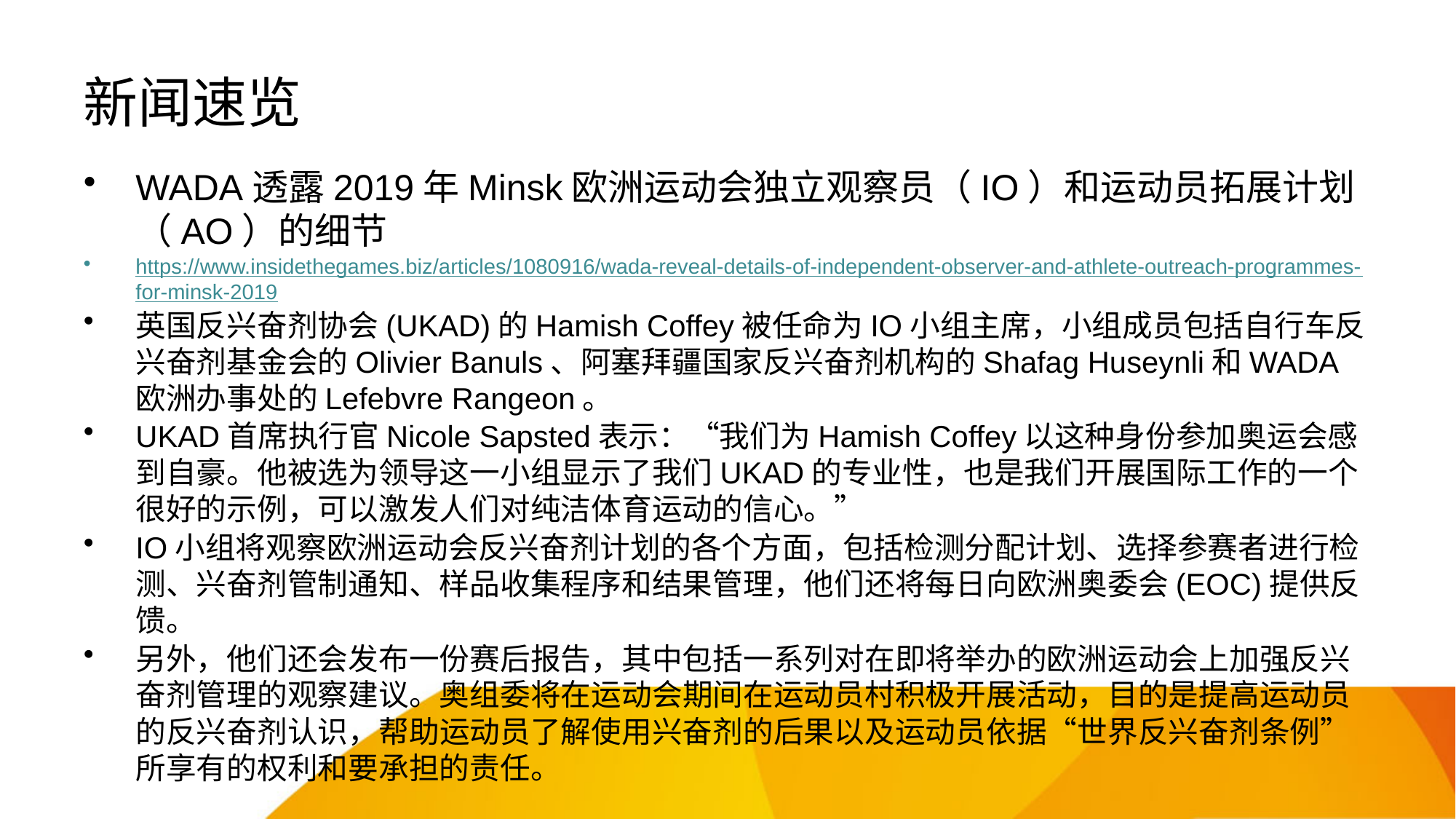

# 新闻速览
WADA透露2019年Minsk欧洲运动会独立观察员（IO）和运动员拓展计划（AO）的细节
https://www.insidethegames.biz/articles/1080916/wada-reveal-details-of-independent-observer-and-athlete-outreach-programmes-for-minsk-2019
英国反兴奋剂协会(UKAD)的Hamish Coffey被任命为IO小组主席，小组成员包括自行车反兴奋剂基金会的Olivier Banuls、阿塞拜疆国家反兴奋剂机构的Shafag Huseynli和WADA欧洲办事处的Lefebvre Rangeon。
UKAD首席执行官Nicole Sapsted表示：“我们为Hamish Coffey以这种身份参加奥运会感到自豪。他被选为领导这一小组显示了我们UKAD的专业性，也是我们开展国际工作的一个很好的示例，可以激发人们对纯洁体育运动的信心。”
IO小组将观察欧洲运动会反兴奋剂计划的各个方面，包括检测分配计划、选择参赛者进行检测、兴奋剂管制通知、样品收集程序和结果管理，他们还将每日向欧洲奥委会(EOC)提供反馈。
另外，他们还会发布一份赛后报告，其中包括一系列对在即将举办的欧洲运动会上加强反兴奋剂管理的观察建议。奥组委将在运动会期间在运动员村积极开展活动，目的是提高运动员的反兴奋剂认识，帮助运动员了解使用兴奋剂的后果以及运动员依据“世界反兴奋剂条例”所享有的权利和要承担的责任。